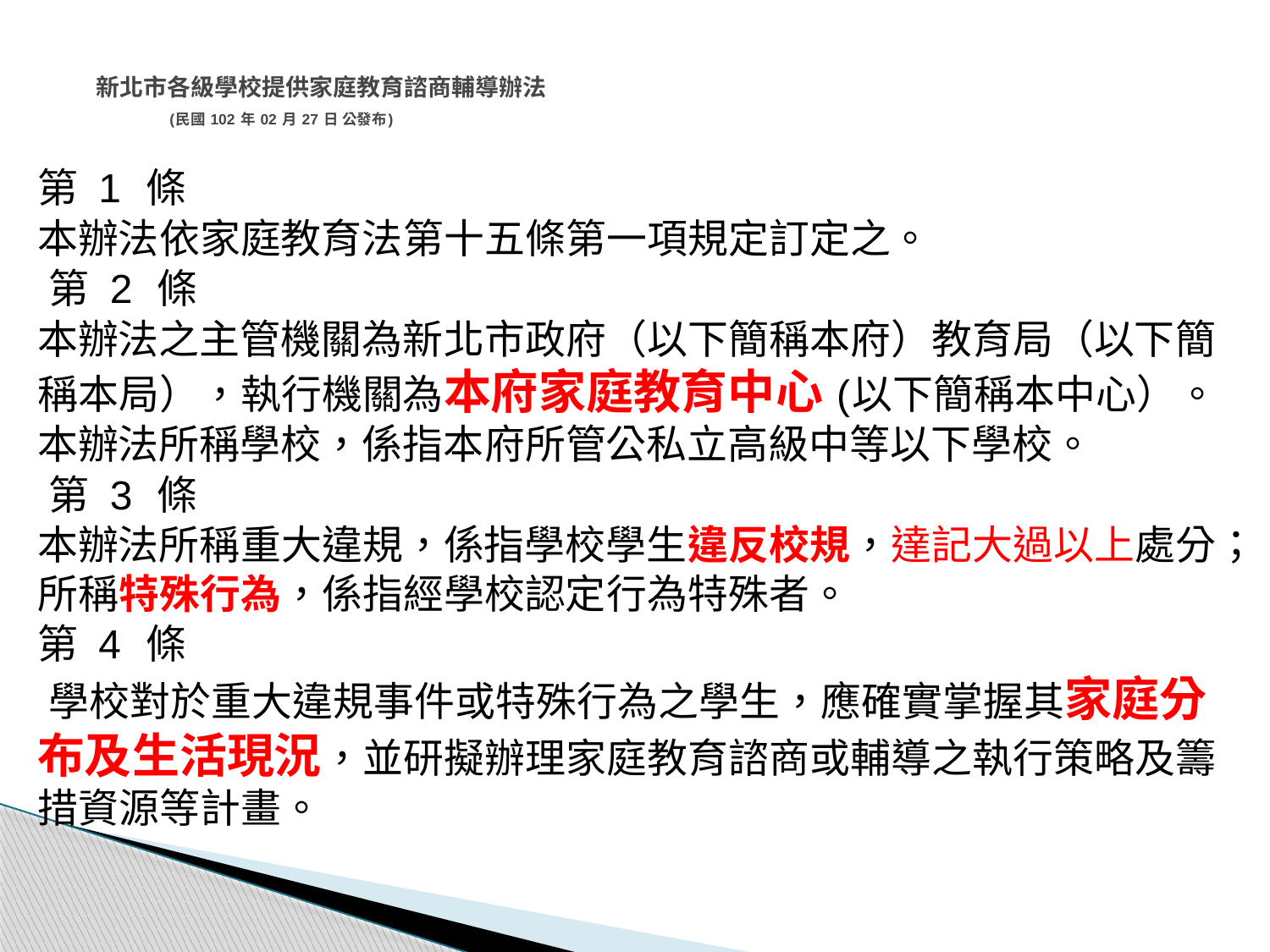

# 新北市各級學校提供家庭教育諮商輔導辦法 (民國 102 年 02 月 27 日 公發布)
第  1  條
本辦法依家庭教育法第十五條第一項規定訂定之。
 第  2  條
本辦法之主管機關為新北市政府（以下簡稱本府）教育局（以下簡稱本局），執行機關為本府家庭教育中心 (以下簡稱本中心）。本辦法所稱學校，係指本府所管公私立高級中等以下學校。
 第  3  條
本辦法所稱重大違規，係指學校學生違反校規，達記大過以上處分；所稱特殊行為，係指經學校認定行為特殊者。
第  4  條
 學校對於重大違規事件或特殊行為之學生，應確實掌握其家庭分布及生活現況，並研擬辦理家庭教育諮商或輔導之執行策略及籌措資源等計畫。